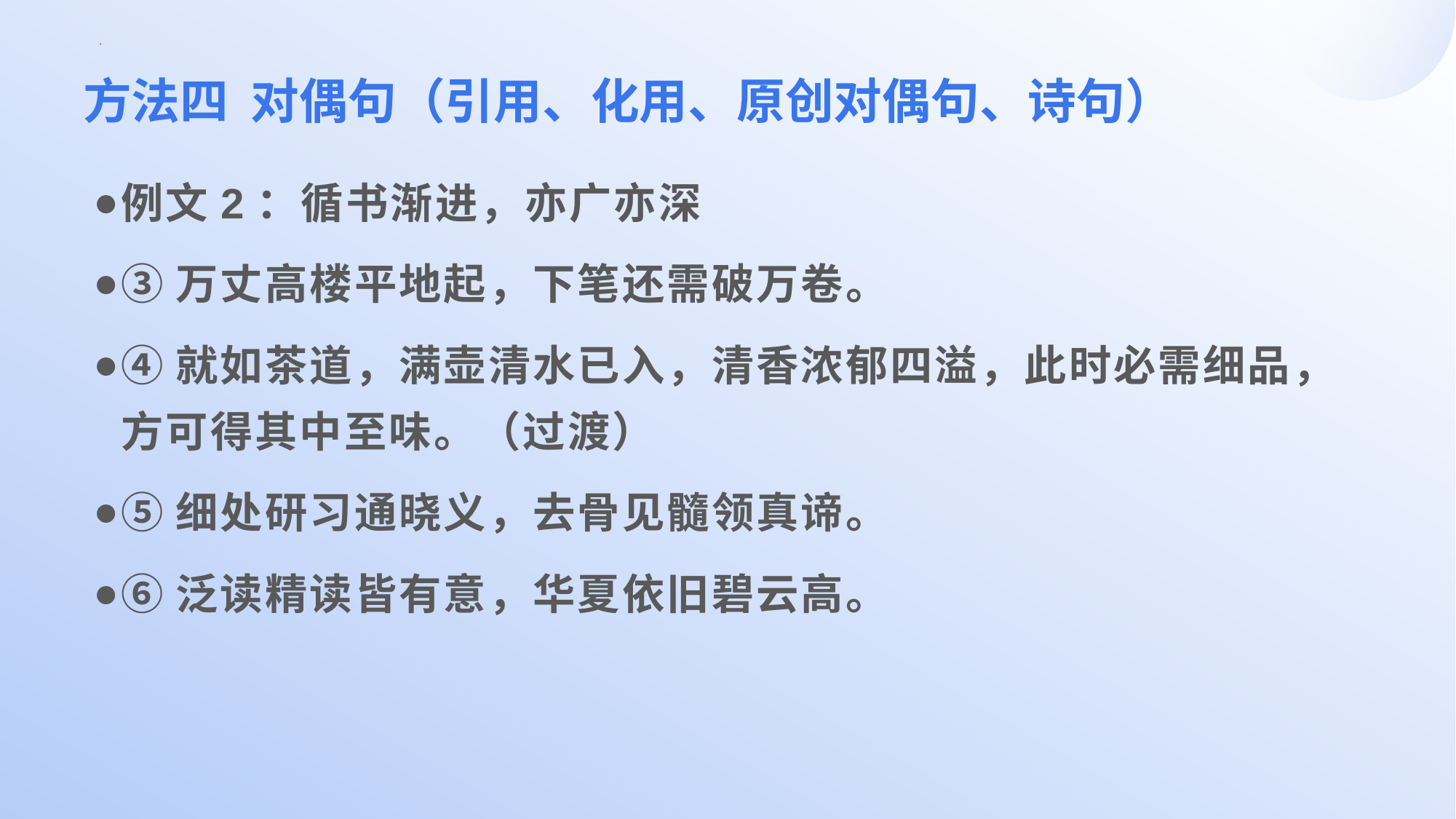

# 方法四  对偶句（引用、化用、原创对偶句、诗句）
例文2：循书渐进，亦广亦深
③万丈高楼平地起，下笔还需破万卷。
④就如茶道，满壶清水已入，清香浓郁四溢，此时必需细品，方可得其中至味。（过渡）
⑤细处研习通晓义，去骨见髓领真谛。
⑥泛读精读皆有意，华夏依旧碧云高。